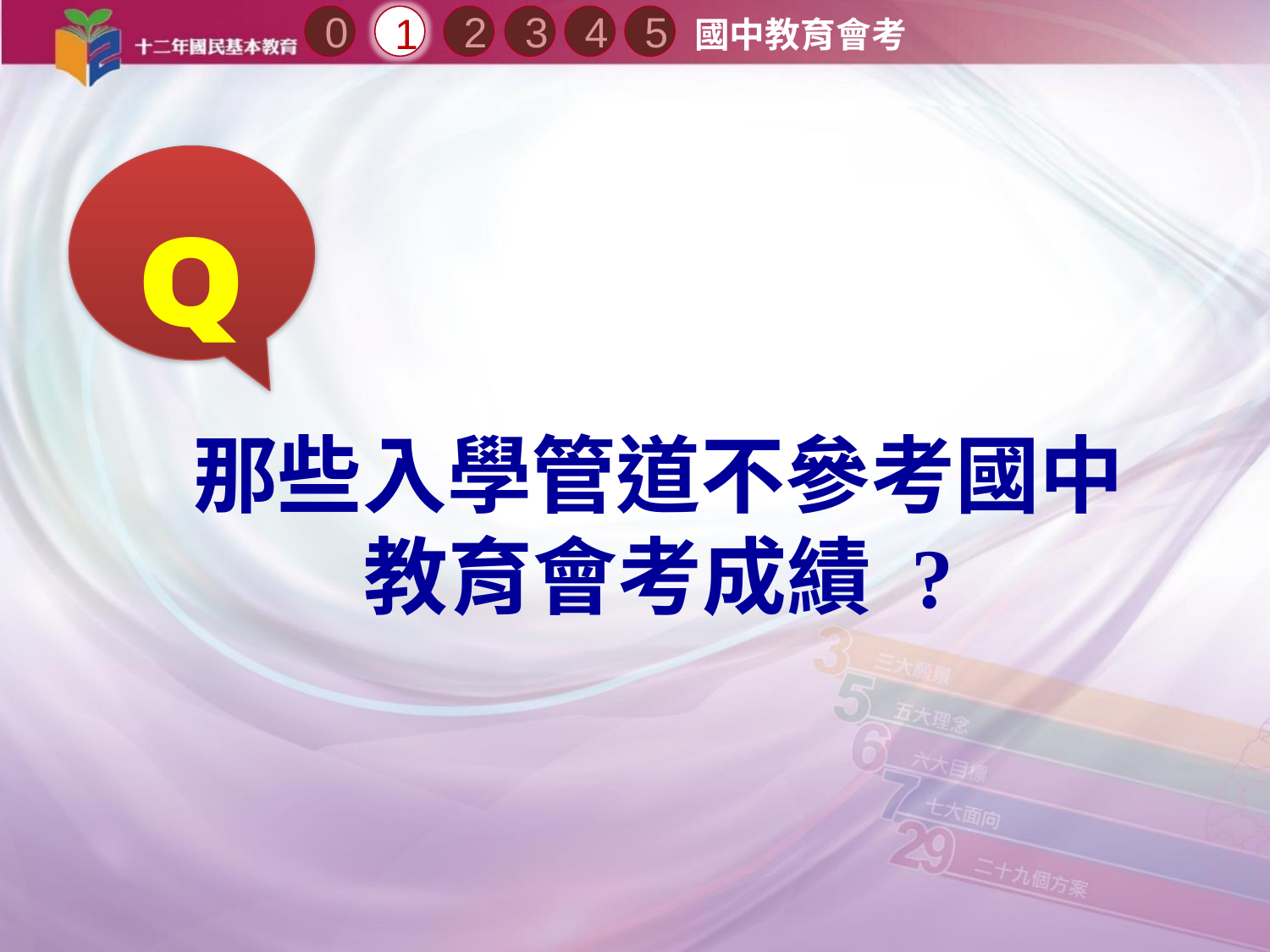

0
1
3
2
4
5
國中教育會考
Q
那些入學管道不參考國中教育會考成績 ?